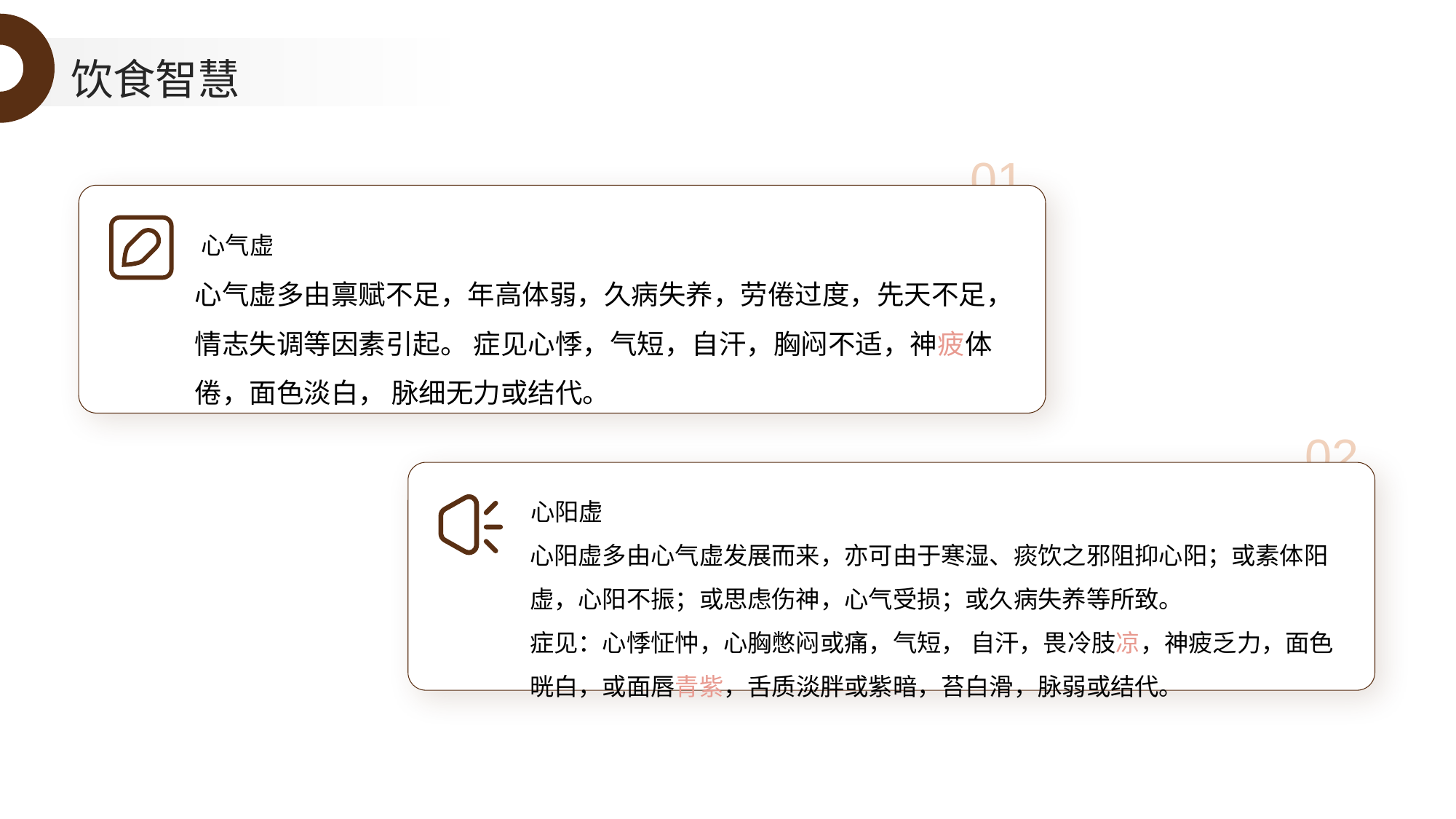

饮食智慧
01

心气虚
心气虚多由禀赋不足，年高体弱，久病失养，劳倦过度，先天不足， 情志失调等因素引起。 症见心悸，气短，自汗，胸闷不适，神疲体倦，面色淡白， 脉细无力或结代。
02

心阳虚

心阳虚多由心气虚发展而来，亦可由于寒湿、痰饮之邪阻抑心阳；或素体阳虚，心阳不振；或思虑伤神，心气受损；或久病失养等所致。
症见：心悸怔忡，心胸憋闷或痛，气短， 自汗，畏冷肢凉，神疲乏力，面色晄白，或面唇青紫，舌质淡胖或紫暗，苔白滑，脉弱或结代。